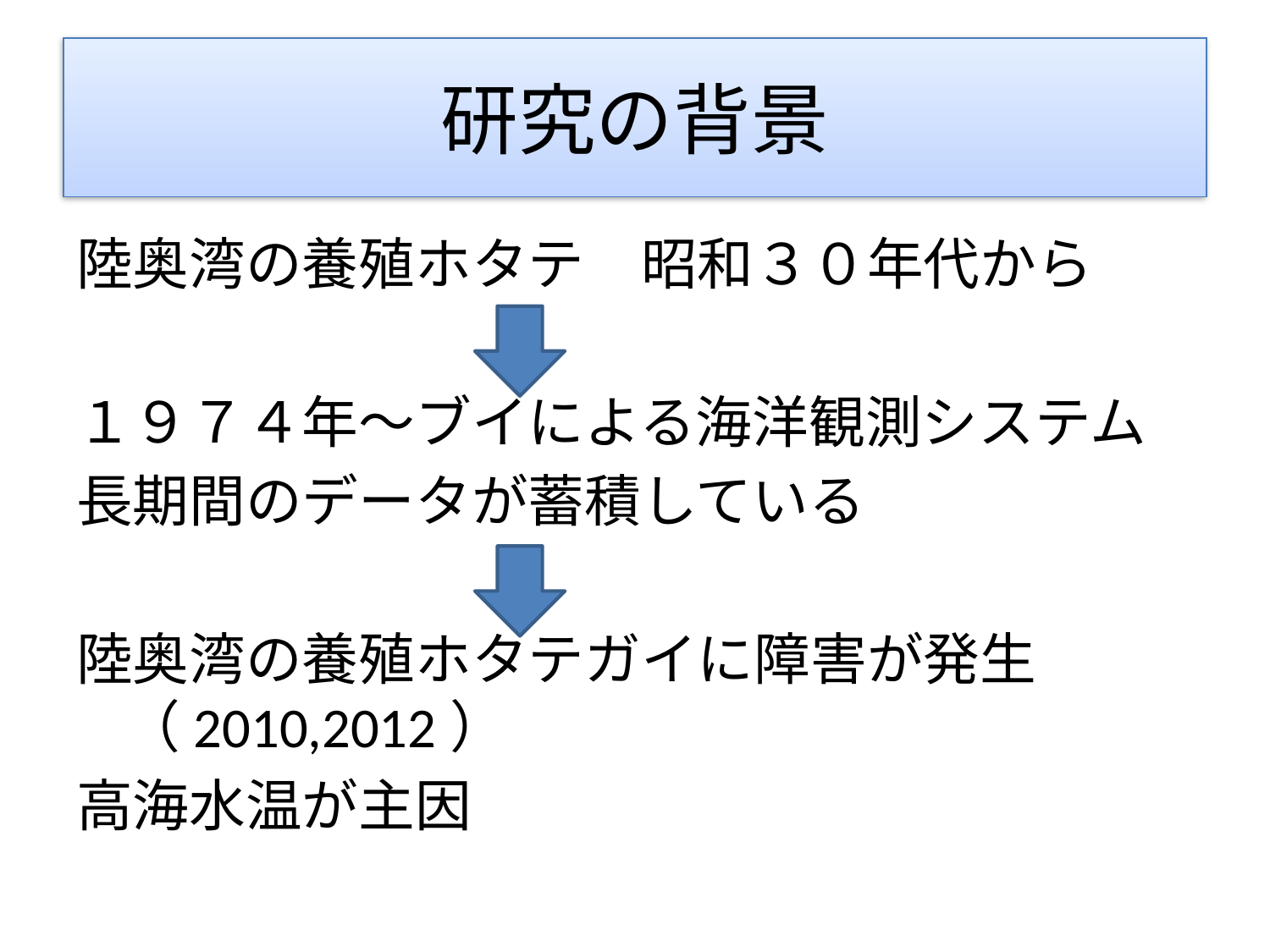

# 研究の背景
陸奥湾の養殖ホタテ　昭和３０年代から

１９７４年～ブイによる海洋観測システム
長期間のデータが蓄積している

陸奥湾の養殖ホタテガイに障害が発生（2010,2012）
高海水温が主因